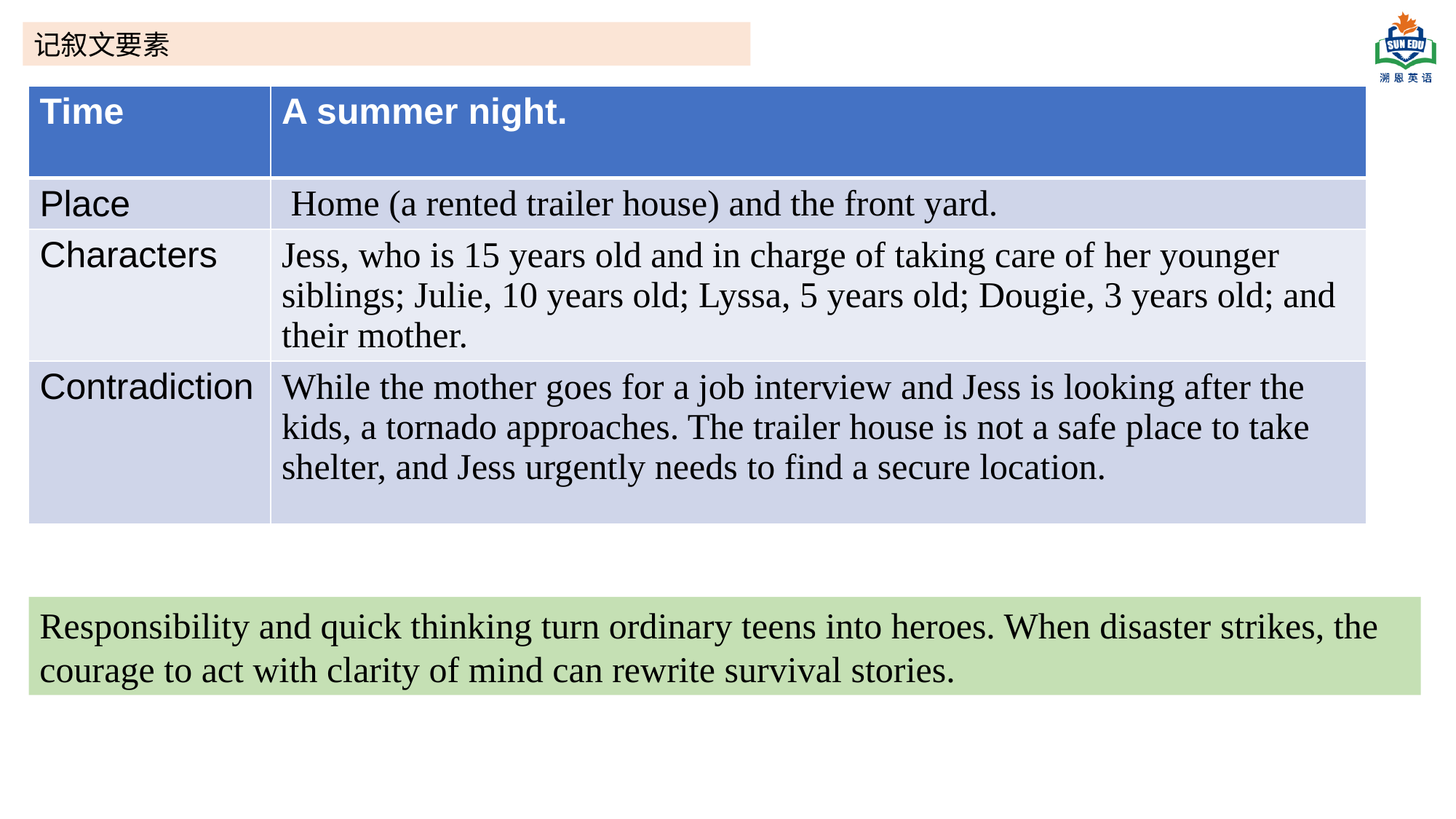

记叙文要素
| Time | A summer night. |
| --- | --- |
| Place | Home (a rented trailer house) and the front yard. |
| Characters | Jess, who is 15 years old and in charge of taking care of her younger siblings; Julie, 10 years old; Lyssa, 5 years old; Dougie, 3 years old; and their mother. |
| Contradiction | While the mother goes for a job interview and Jess is looking after the kids, a tornado approaches. The trailer house is not a safe place to take shelter, and Jess urgently needs to find a secure location. |
Responsibility and quick thinking turn ordinary teens into heroes. When disaster strikes, the courage to act with clarity of mind can rewrite survival stories.